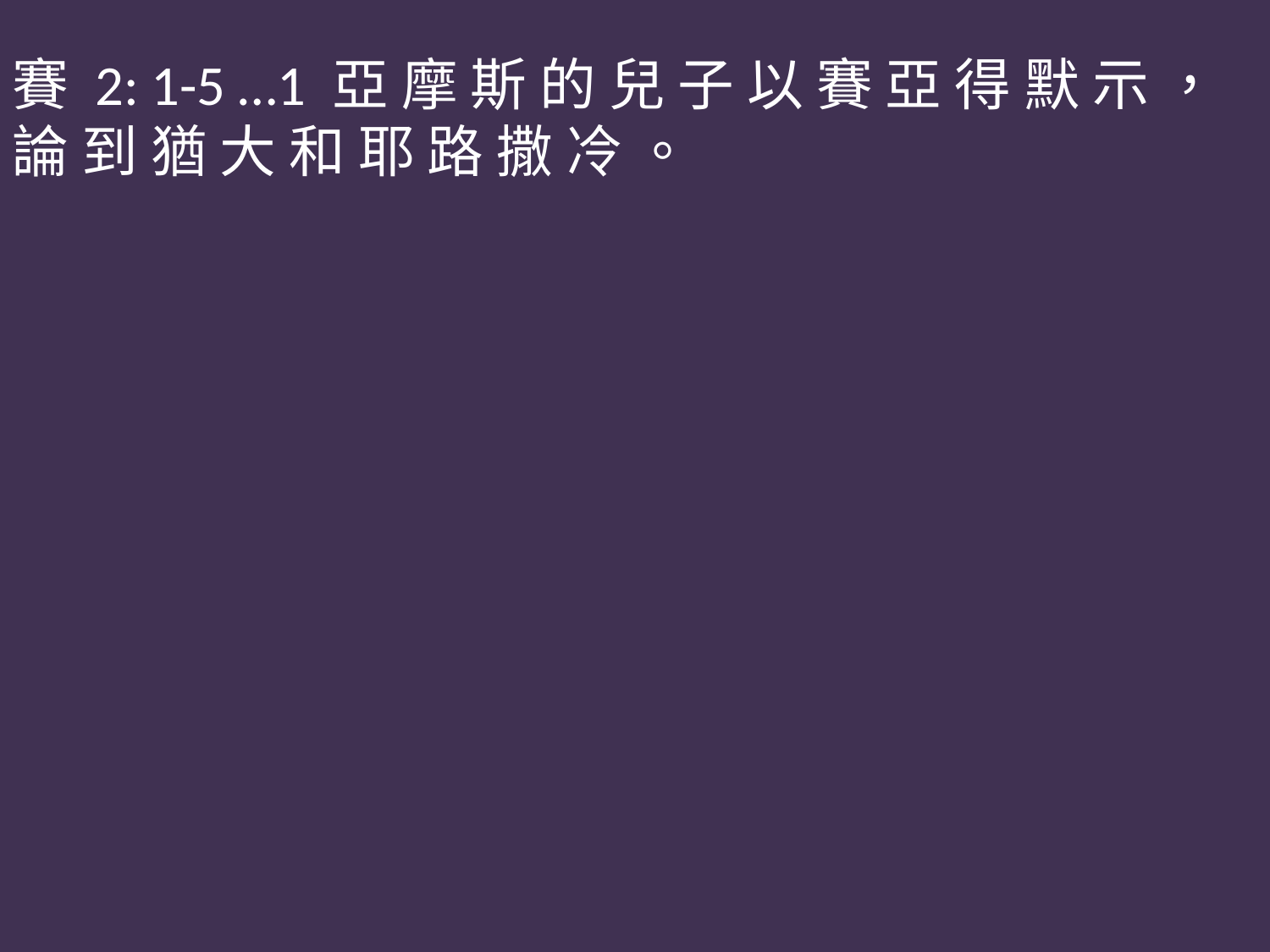

賽 2: 1-5 …1 亞 摩 斯 的 兒 子 以 賽 亞 得 默 示 ， 論 到 猶 大 和 耶 路 撒 冷 。